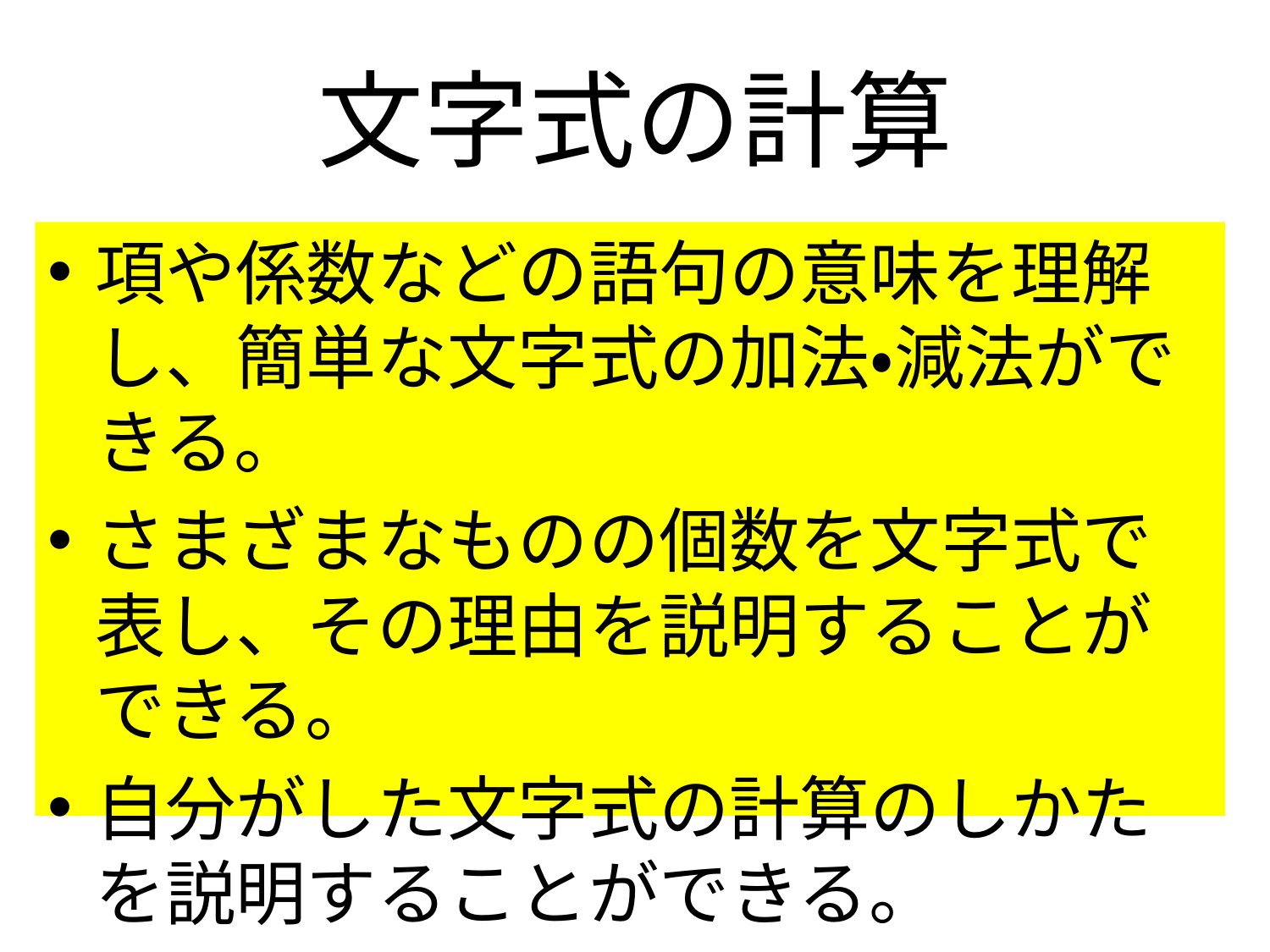

# 文字式の計算
項や係数などの語句の意味を理解し、簡単な文字式の加法・減法ができる。
さまざまなものの個数を文字式で表し、その理由を説明することができる。
自分がした文字式の計算のしかたを説明することができる。